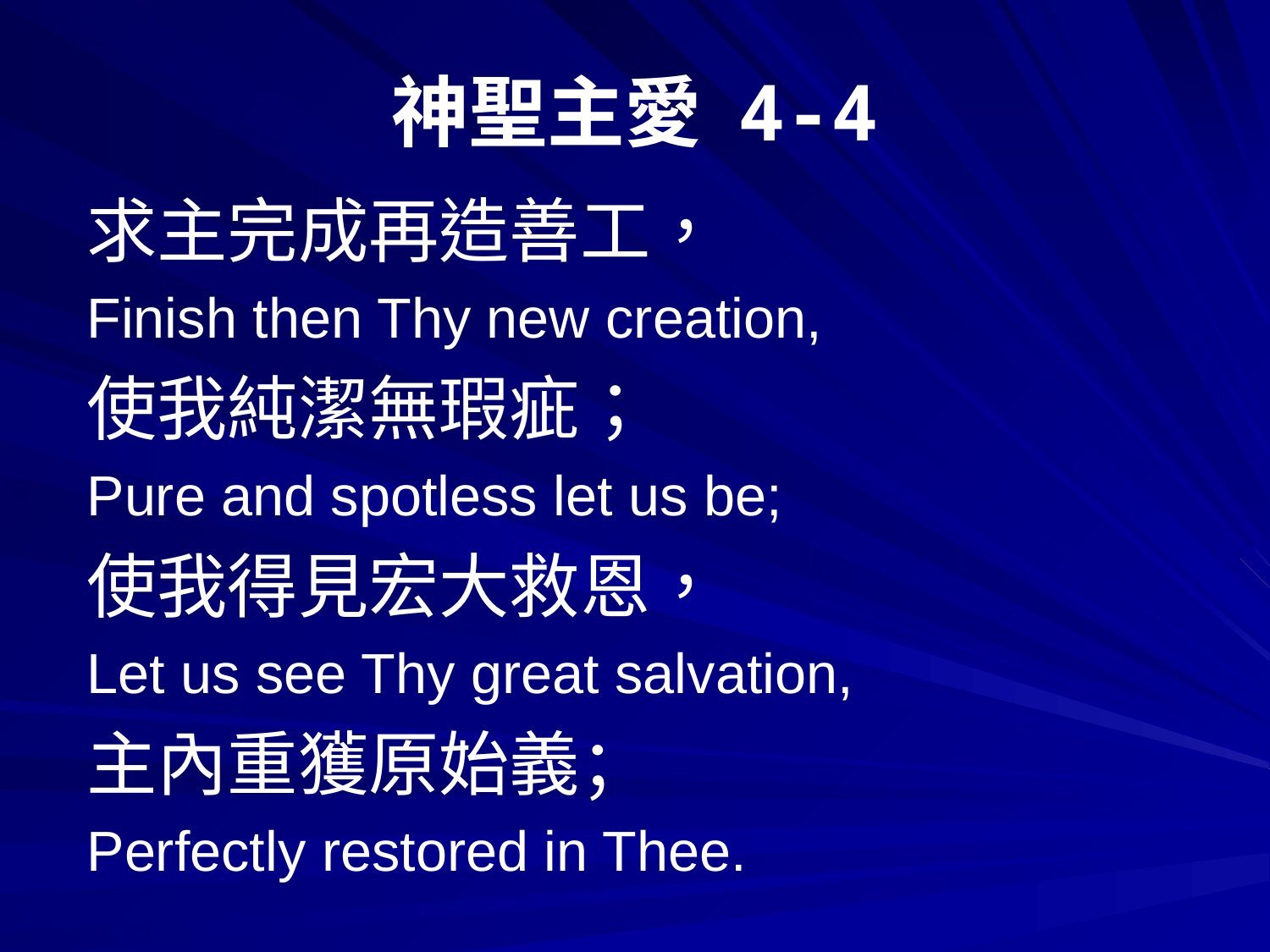

# 神聖主愛 4-4
求主完成再造善工，
Finish then Thy new creation,
使我純潔無瑕疵；
Pure and spotless let us be;
使我得見宏大救恩，
Let us see Thy great salvation,
主內重獲原始義；
Perfectly restored in Thee.